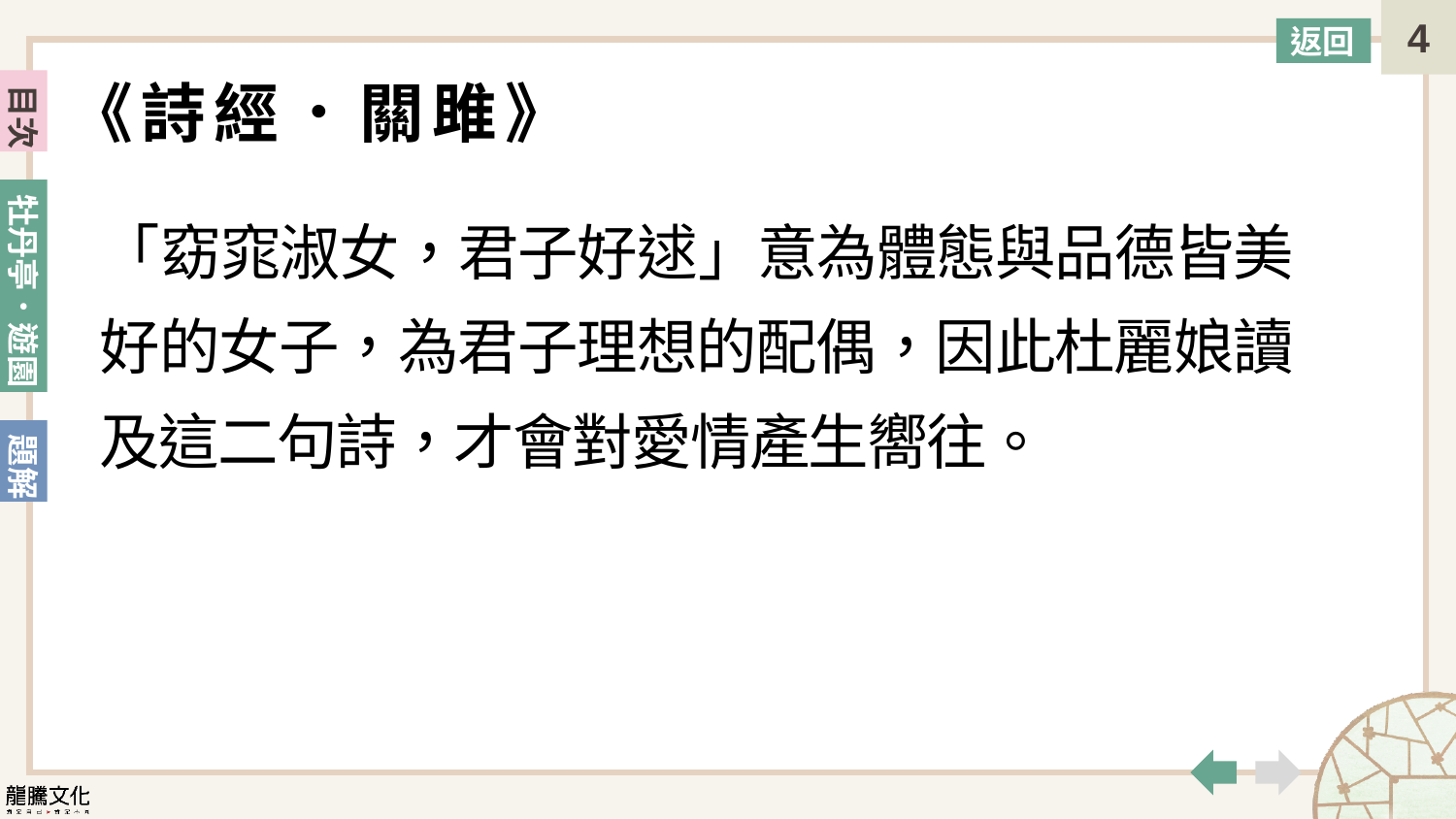

返回
《詩經．關雎》
「窈窕淑女，君子好逑」意為體態與品德皆美好的女子，為君子理想的配偶，因此杜麗娘讀及這二句詩，才會對愛情產生嚮往。